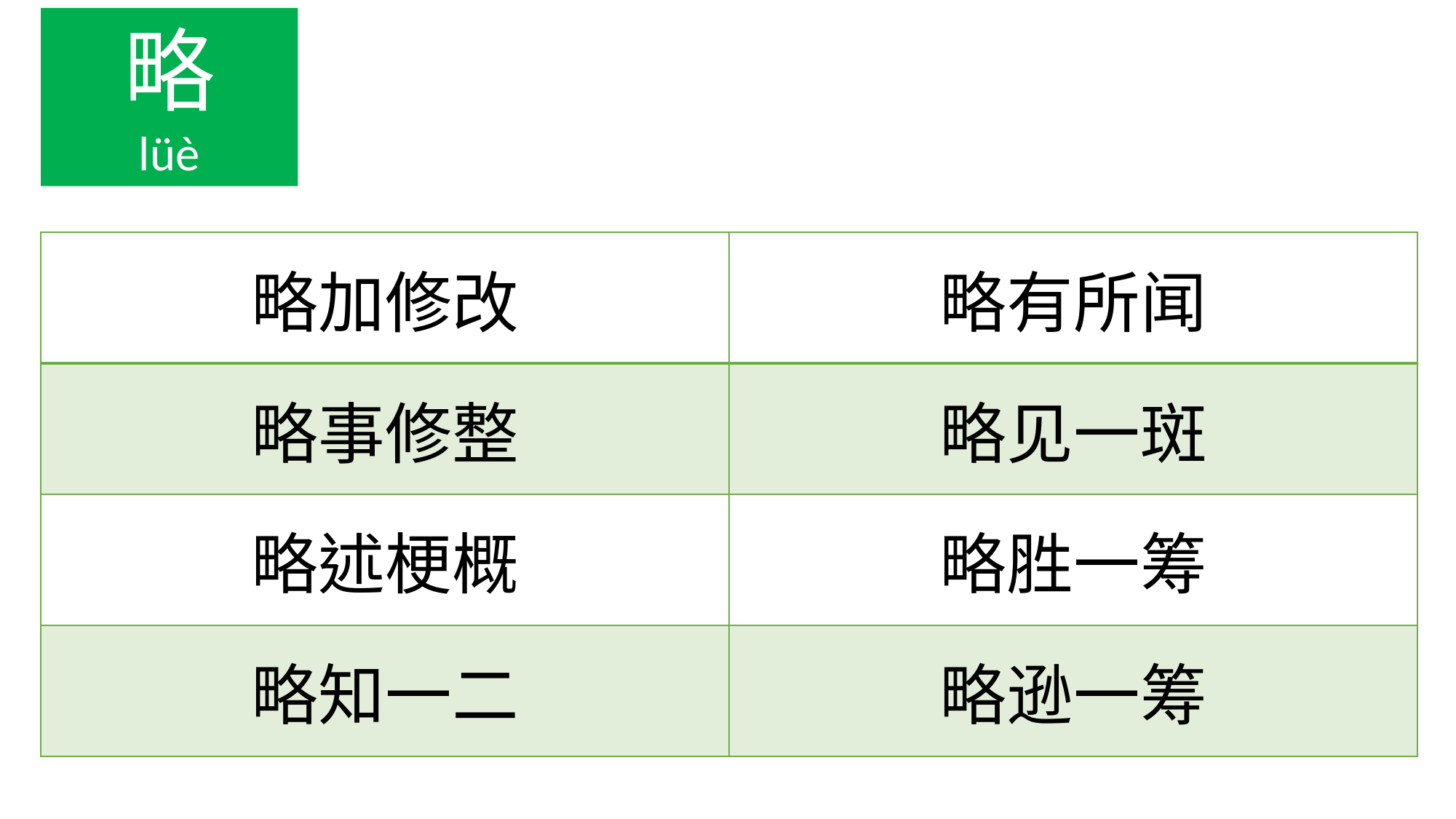

略
        lüè
| 略加修改 | 略有所闻 |
| --- | --- |
| 略事修整 | 略见一斑 |
| 略述梗概 | 略胜一筹 |
| 略知一二 | 略逊一筹 |